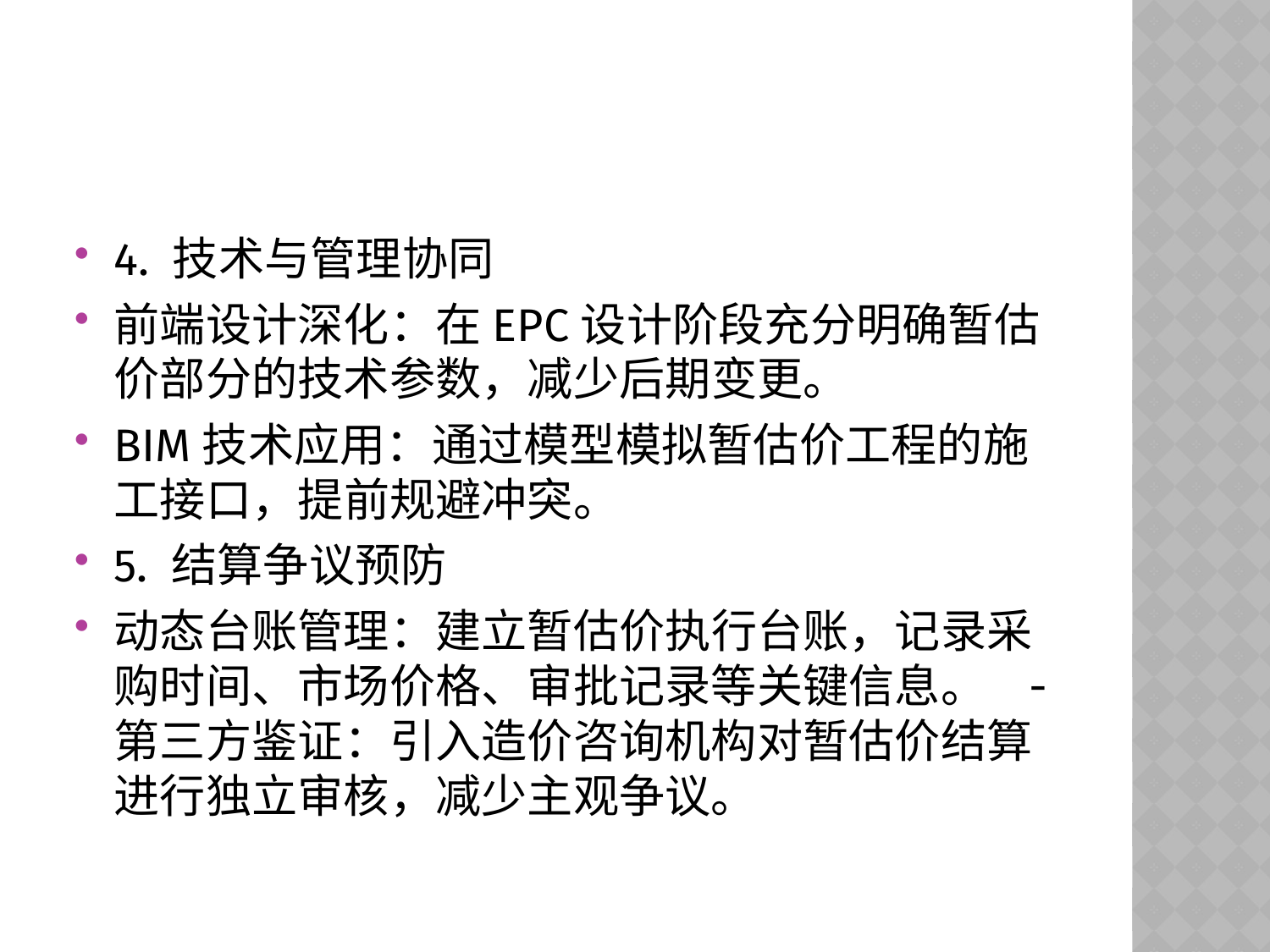

#
4. 技术与管理协同
前端设计深化：在EPC设计阶段充分明确暂估价部分的技术参数，减少后期变更。
BIM技术应用：通过模型模拟暂估价工程的施工接口，提前规避冲突。
5. 结算争议预防
动态台账管理：建立暂估价执行台账，记录采购时间、市场价格、审批记录等关键信息。   - 第三方鉴证：引入造价咨询机构对暂估价结算进行独立审核，减少主观争议。